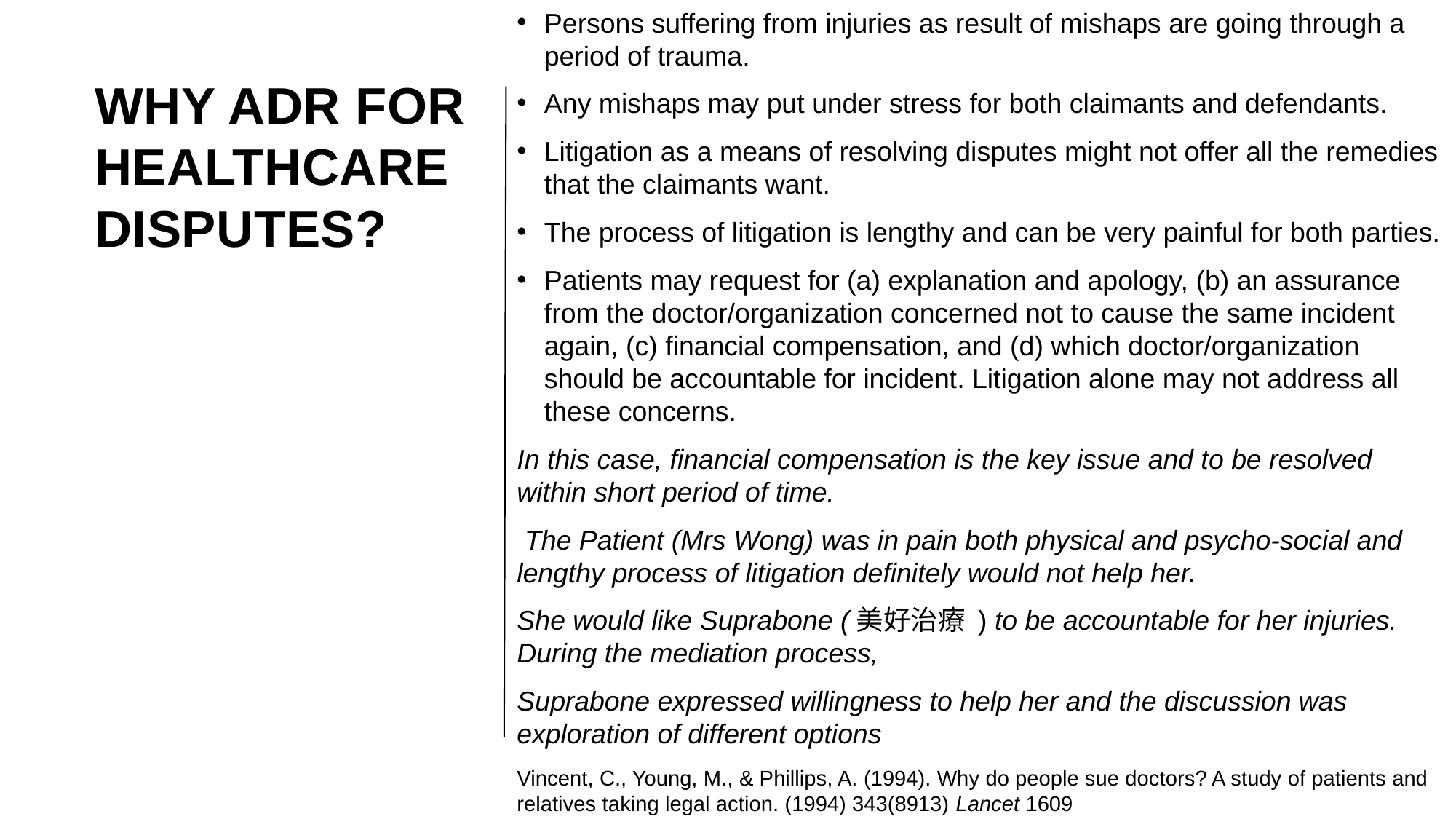

Persons suffering from injuries as result of mishaps are going through a period of trauma.
Any mishaps may put under stress for both claimants and defendants.
Litigation as a means of resolving disputes might not offer all the remedies that the claimants want.
The process of litigation is lengthy and can be very painful for both parties.
Patients may request for (a) explanation and apology, (b) an assurance from the doctor/organization concerned not to cause the same incident again, (c) financial compensation, and (d) which doctor/organization should be accountable for incident. Litigation alone may not address all these concerns.
In this case, financial compensation is the key issue and to be resolved within short period of time.
 The Patient (Mrs Wong) was in pain both physical and psycho-social and lengthy process of litigation definitely would not help her.
She would like Suprabone (美好治療 ) to be accountable for her injuries.  During the mediation process,
Suprabone expressed willingness to help her and the discussion was exploration of different options
Vincent, C., Young, M., & Phillips, A. (1994). Why do people sue doctors? A study of patients and relatives taking legal action. (1994) 343(8913) Lancet 1609

# Why ADR for healthcare disputes?